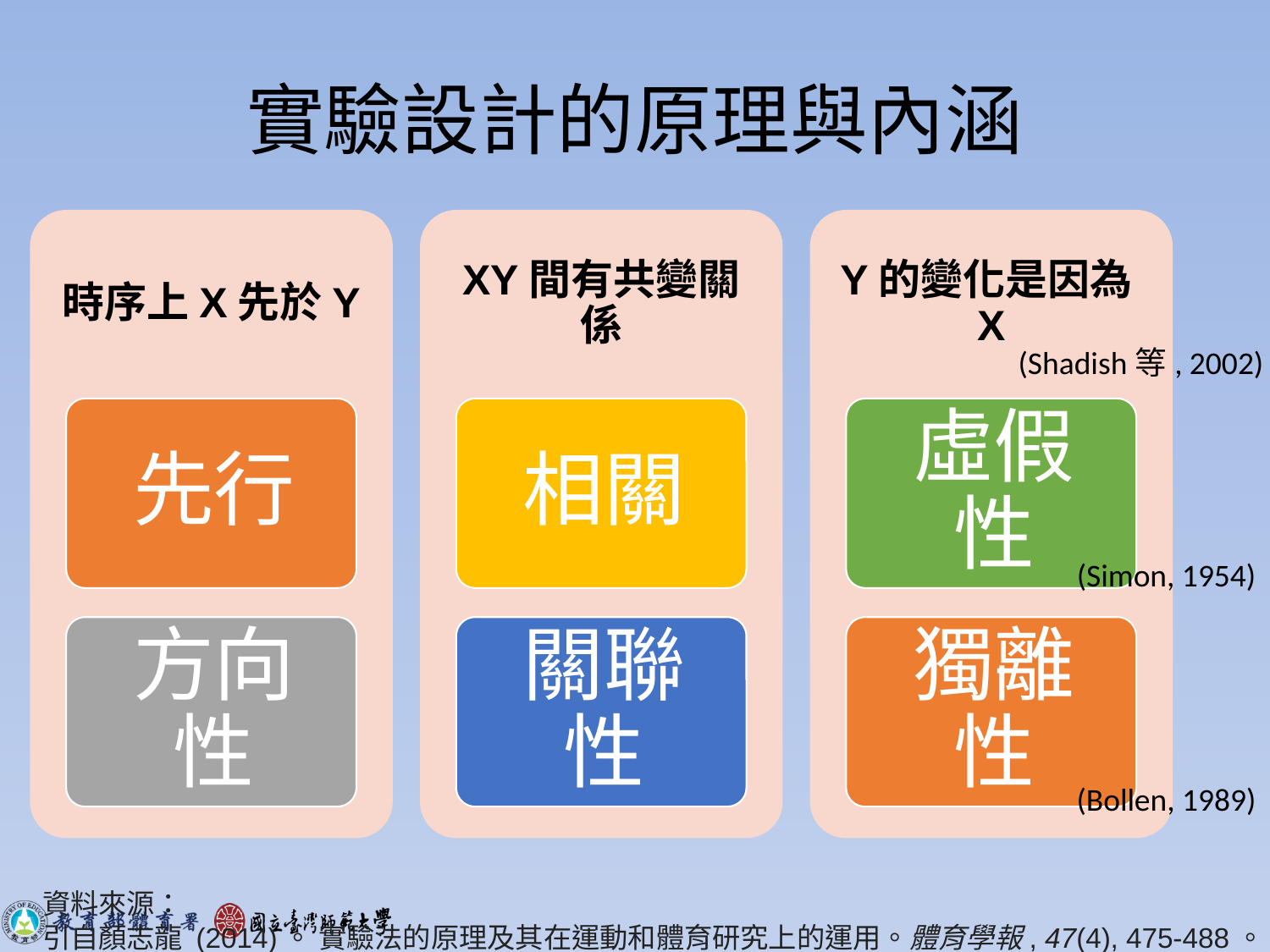

# 實驗設計的原理與內涵
時序上X先於Y
先行
方向性
XY間有共變關係
相關
關聯性
Y的變化是因為X
虛假性
獨離性
(Shadish等, 2002)
(Simon, 1954)
(Bollen, 1989)
資料來源：
引自顏志龍 (2014)。 實驗法的原理及其在運動和體育研究上的運用。體育學報, 47(4), 475-488。